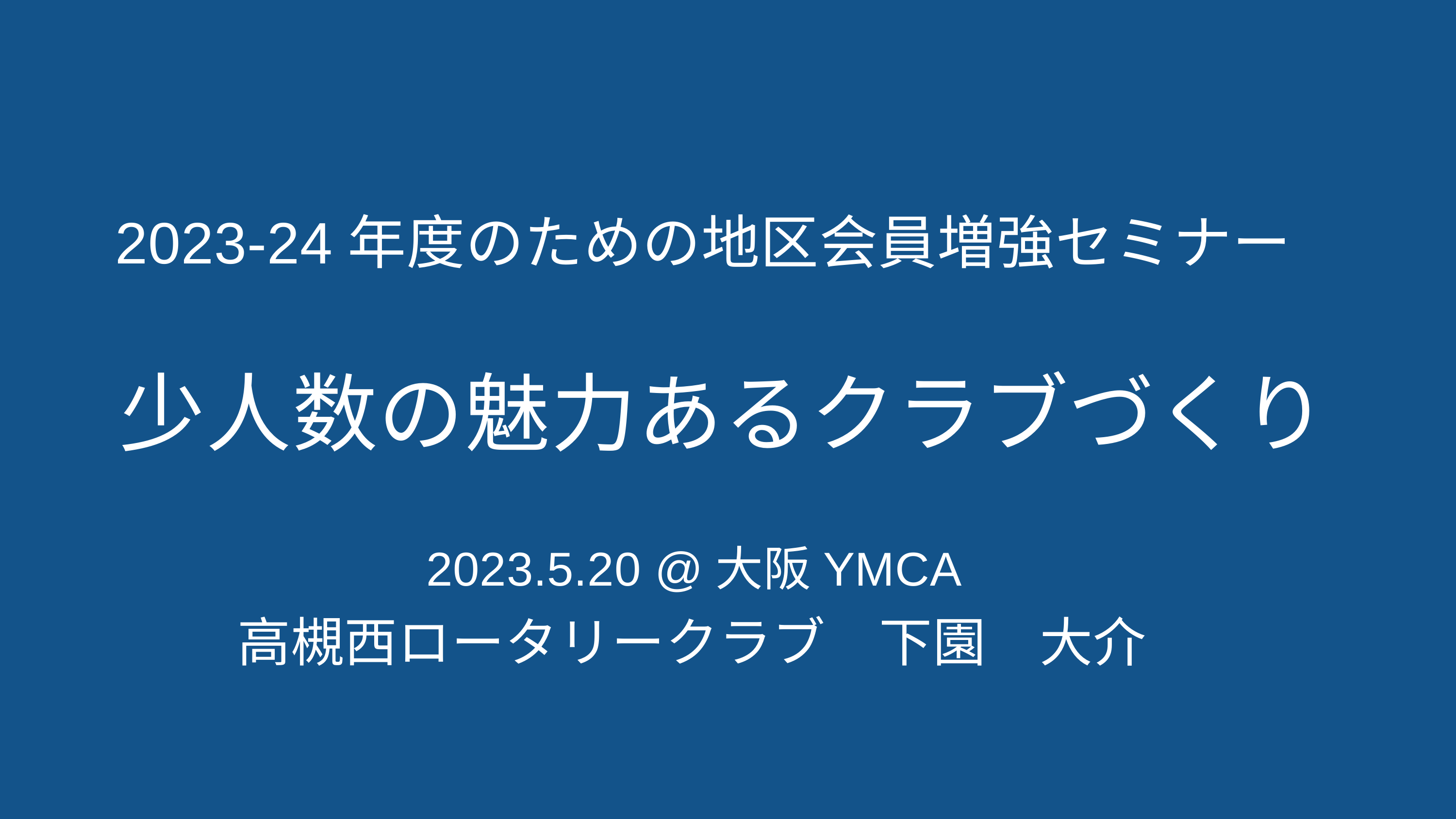

2023-24年度のための地区会員増強セミナー
少人数の魅力あるクラブづくり
2023.5.20 @大阪YMCA
高槻西ロータリークラブ　下園　大介